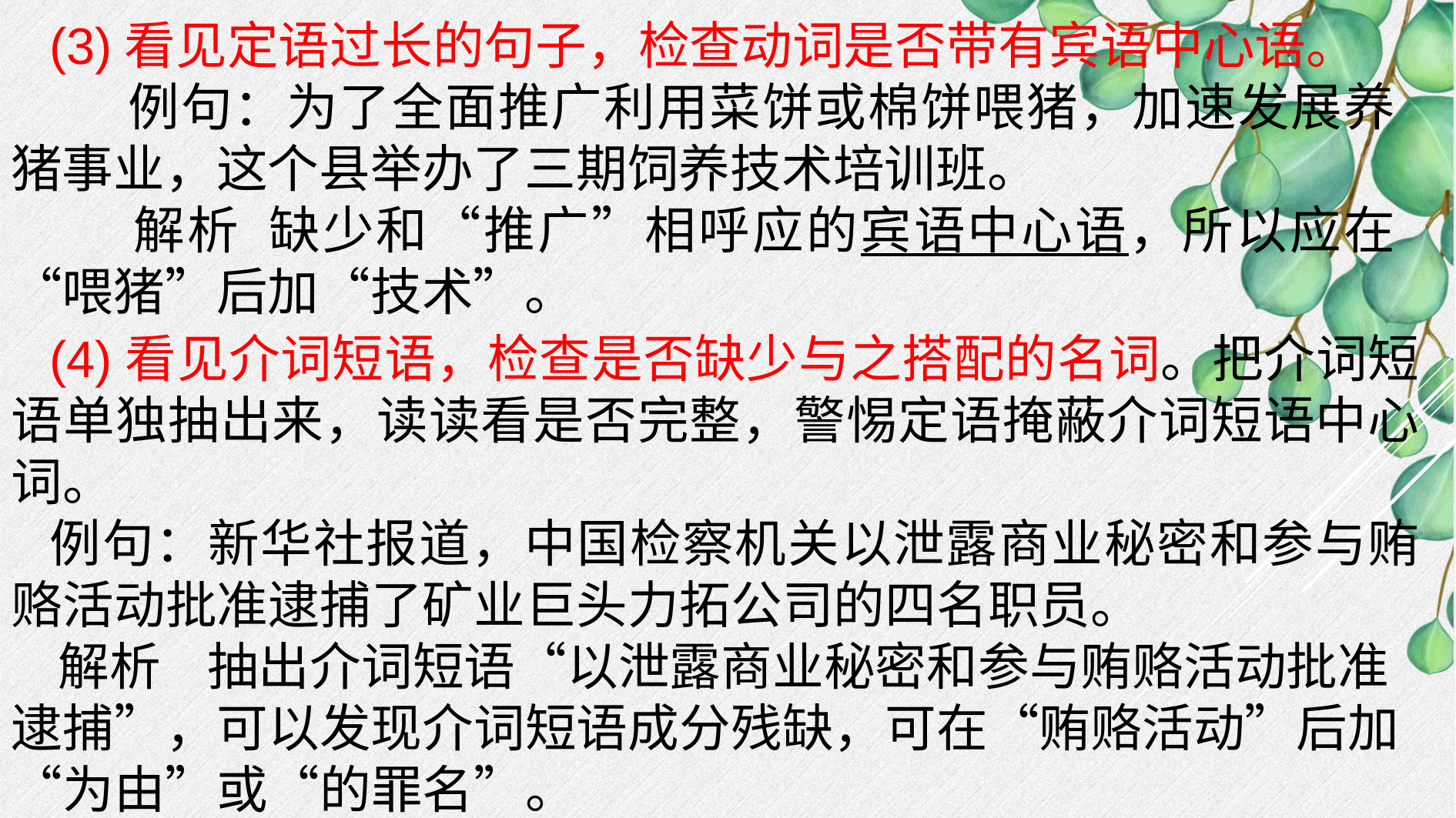

(3)看见定语过长的句子，检查动词是否带有宾语中心语。
     例句：为了全面推广利用菜饼或棉饼喂猪，加速发展养猪事业，这个县举办了三期饲养技术培训班。
     解析  缺少和“推广”相呼应的宾语中心语，所以应在“喂猪”后加“技术”。
(4)看见介词短语，检查是否缺少与之搭配的名词。把介词短语单独抽出来，读读看是否完整，警惕定语掩蔽介词短语中心词。
例句：新华社报道，中国检察机关以泄露商业秘密和参与贿赂活动批准逮捕了矿业巨头力拓公司的四名职员。
   解析    抽出介词短语“以泄露商业秘密和参与贿赂活动批准逮捕”，可以发现介词短语成分残缺，可在“贿赂活动”后加“为由”或“的罪名”。